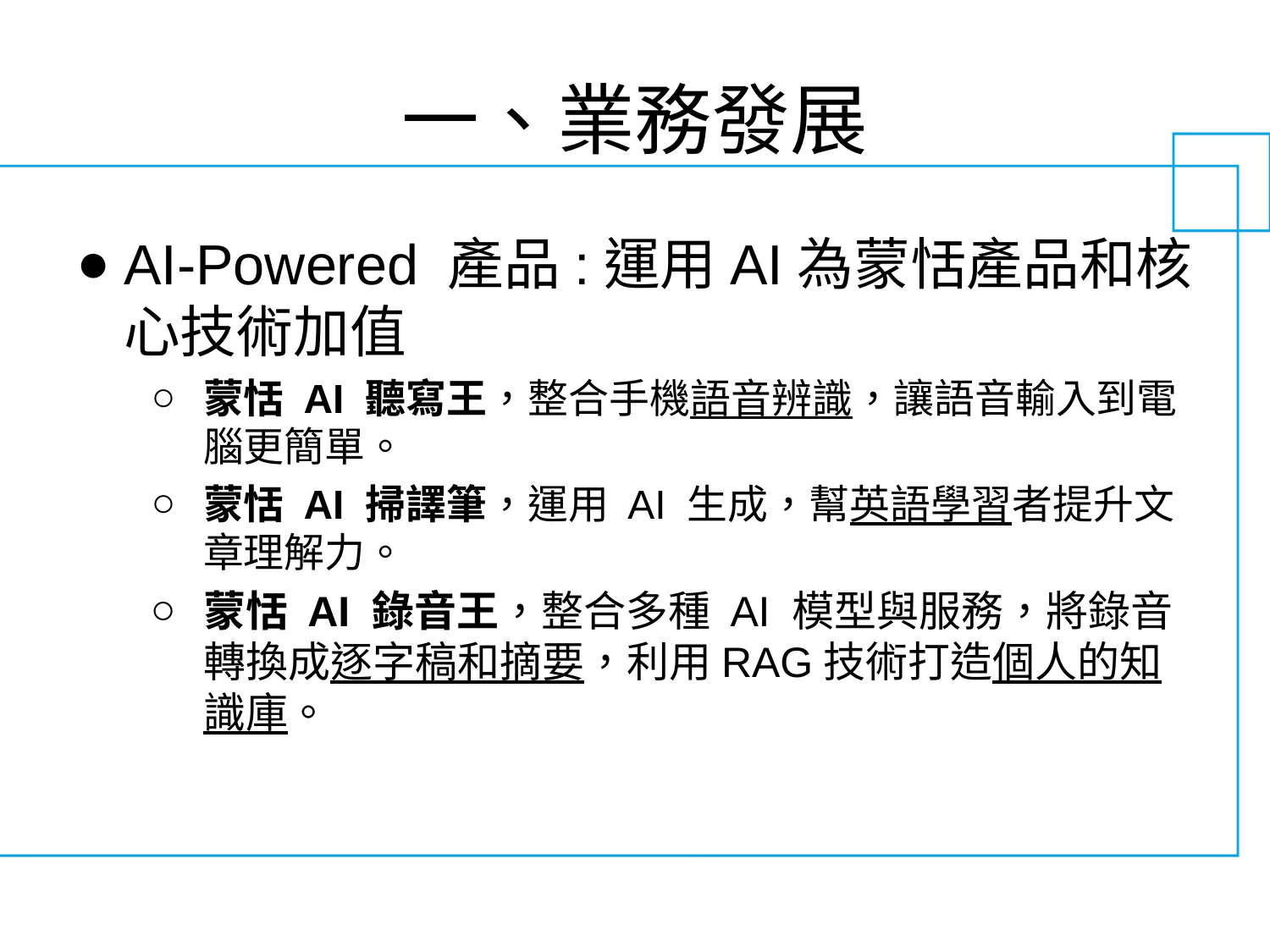

# 一、業務發展
AI-Powered 產品:運用AI為蒙恬產品和核心技術加值
蒙恬 AI 聽寫王，整合手機語音辨識，讓語音輸入到電腦更簡單。
蒙恬 AI 掃譯筆，運用 AI 生成，幫英語學習者提升文章理解力。
蒙恬 AI 錄音王，整合多種 AI 模型與服務，將錄音轉換成逐字稿和摘要，利用RAG技術打造個人的知識庫。